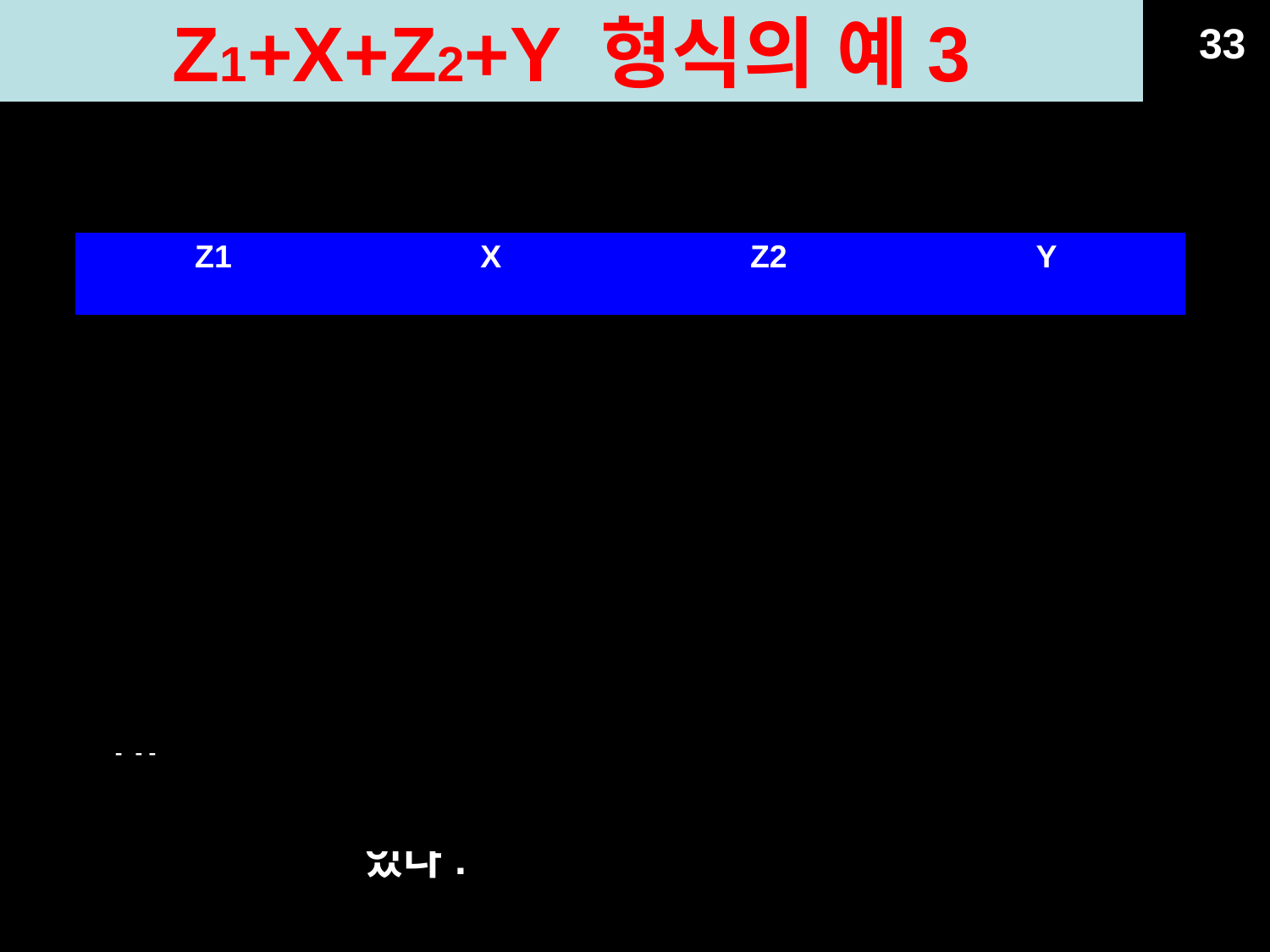

Z1+X+Z2+Y 형식의 예3
33
| Z1 | X | Z2 | Y |
| --- | --- | --- | --- |
| 이유 | 하나님은 믿을만 하다. | 그 이유는 | 하나님이 우리의 구원자가 되시며 사탄보다 강하시기에 |
| 이유 | 우리는 승리의 삶을 살 수 있다. | 그 이유는 | 하나님이 우리가 사탄과 싸우도록 하심 |